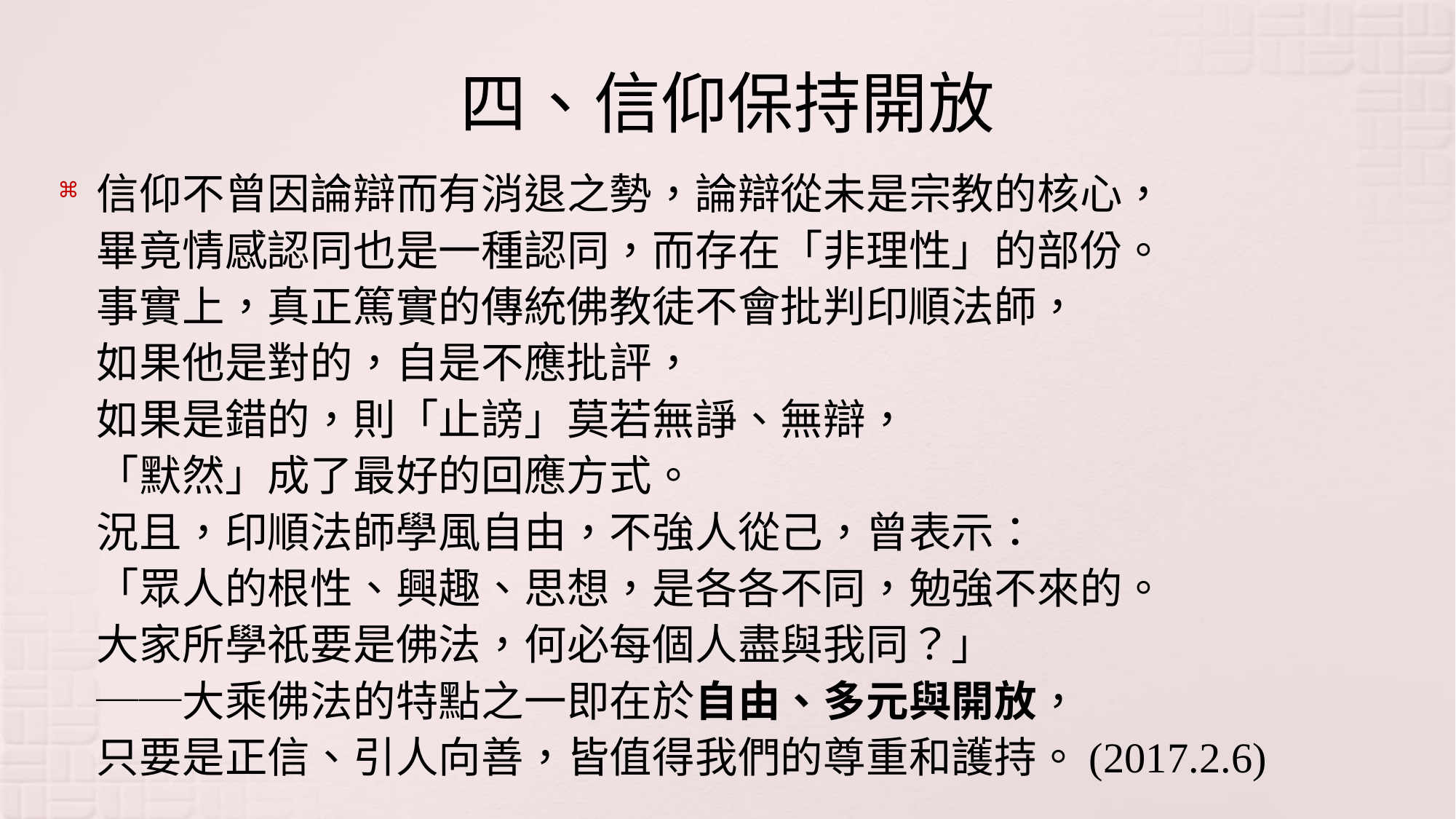

# 四、信仰保持開放
信仰不曾因論辯而有消退之勢，論辯從未是宗教的核心，
畢竟情感認同也是一種認同，而存在「非理性」的部份。
事實上，真正篤實的傳統佛教徒不會批判印順法師，
如果他是對的，自是不應批評，
如果是錯的，則「止謗」莫若無諍、無辯，
「默然」成了最好的回應方式。
況且，印順法師學風自由，不強人從己，曾表示：
「眾人的根性、興趣、思想，是各各不同，勉強不來的。
大家所學祇要是佛法，何必每個人盡與我同？」
──大乘佛法的特點之一即在於自由、多元與開放，
只要是正信、引人向善，皆值得我們的尊重和護持。(2017.2.6)